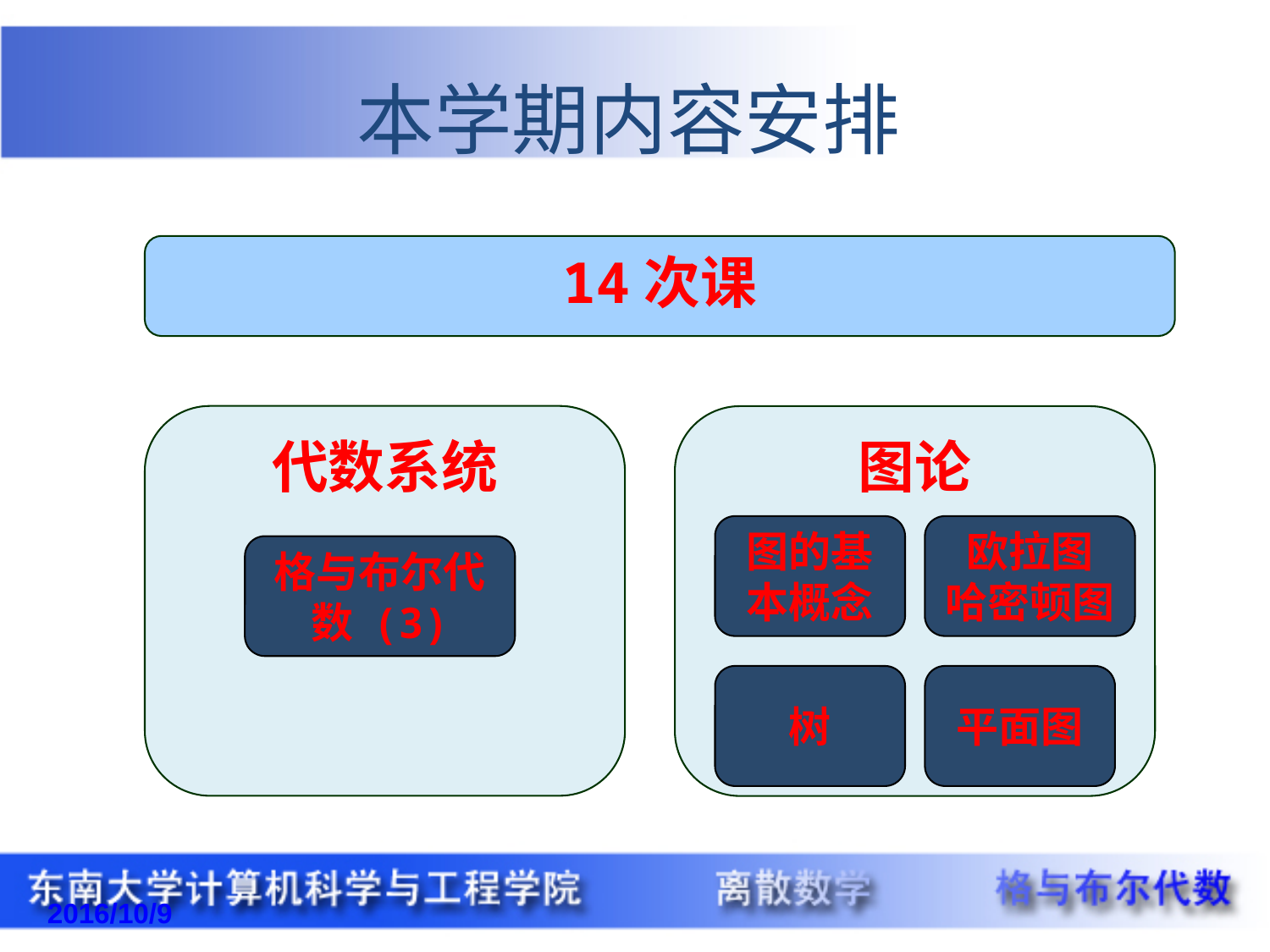

本学期内容安排
14次课
代数系统
图论
图的基本概念
欧拉图
哈密顿图
格与布尔代数 (3)
树
平面图
2016/10/9